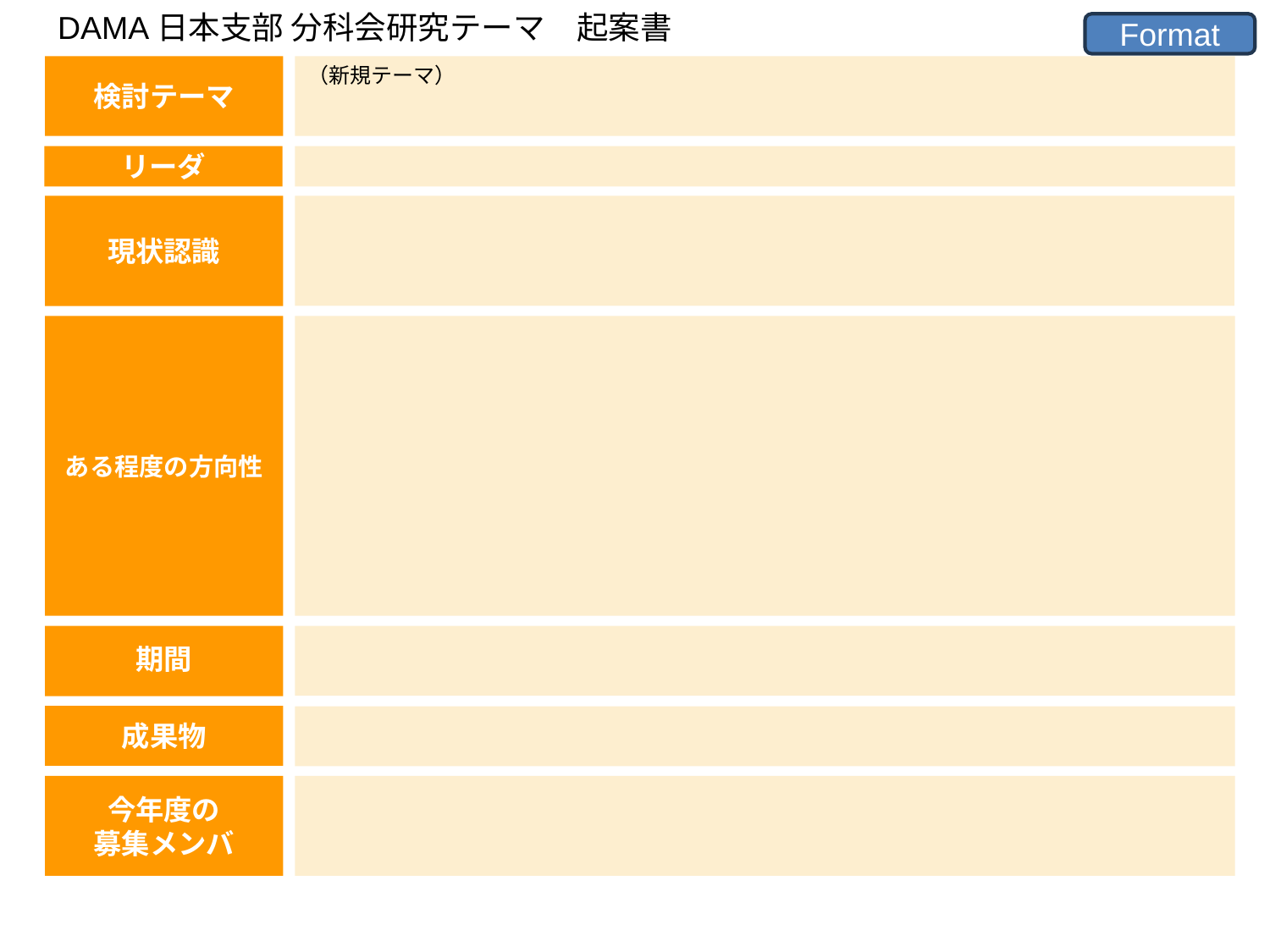

DAMA日本支部 分科会研究テーマ　起案書
Format
検討テーマ
（新規テーマ）

リーダ

現状認識

ある程度の方向性

期間

成果物

今年度の
募集メンバ